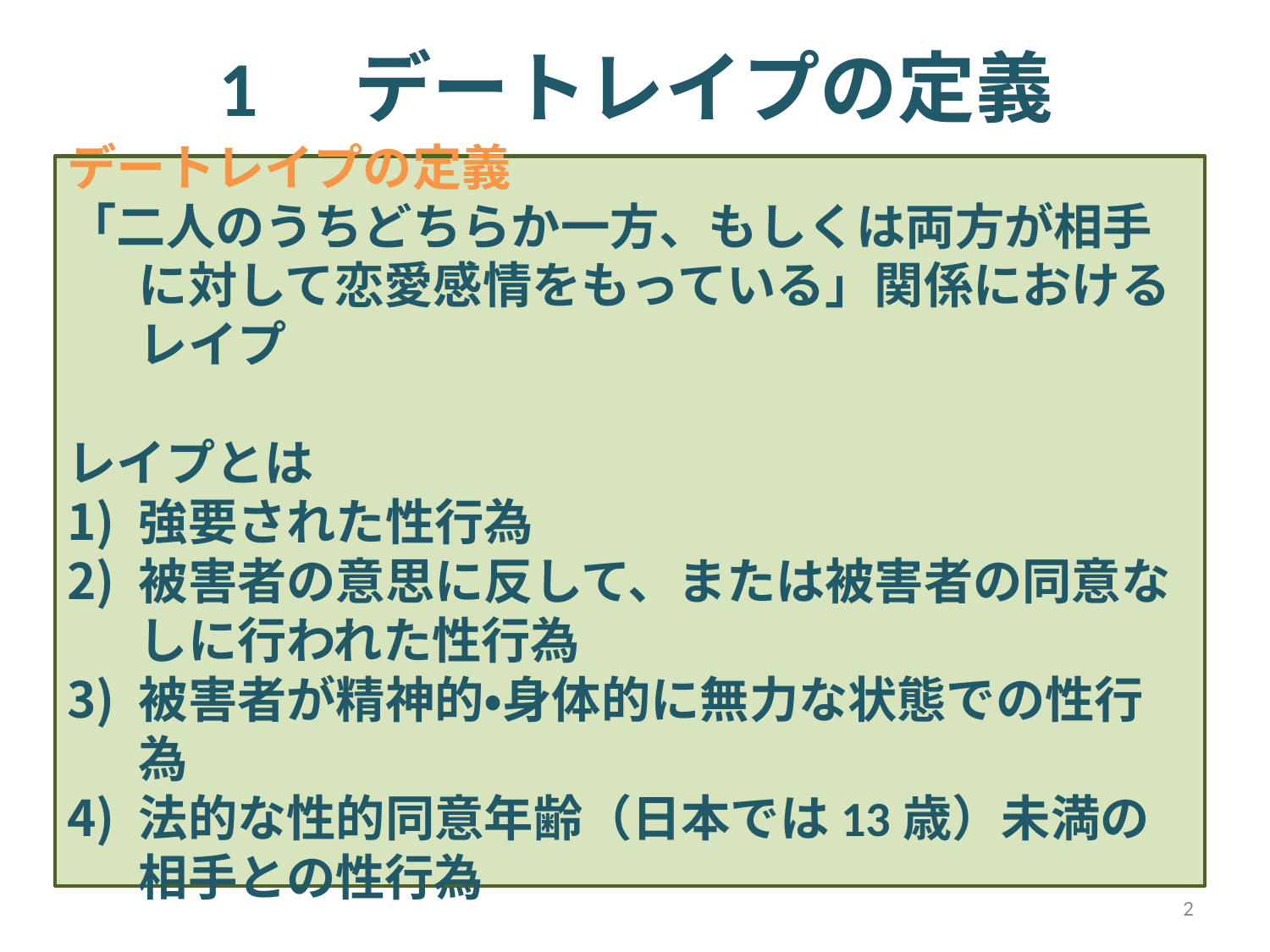

# 1　デートレイプの定義
デートレイプの定義
「二人のうちどちらか一方、もしくは両方が相手に対して恋愛感情をもっている」関係におけるレイプ

レイプとは
強要された性行為
被害者の意思に反して、または被害者の同意なしに行われた性行為
被害者が精神的・身体的に無力な状態での性行為
法的な性的同意年齢（日本では13歳）未満の相手との性行為
2